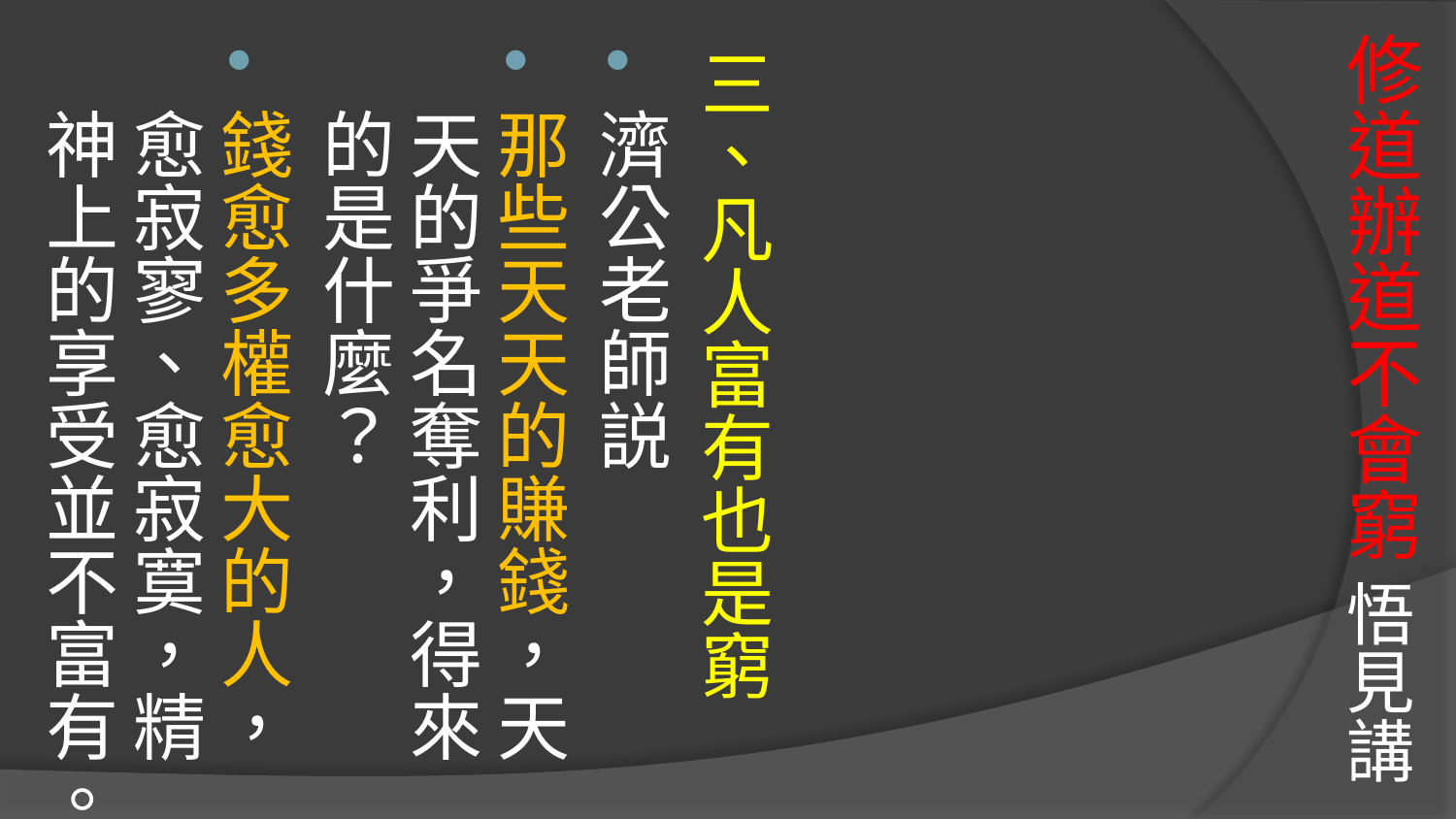

# 修道辦道不會窮 悟見講
三、凡人富有也是窮
濟公老師説
那些天天的賺錢，天天的爭名奪利，得來的是什麼？
錢愈多權愈大的人，愈寂寥、愈寂寞，精神上的享受並不富有。